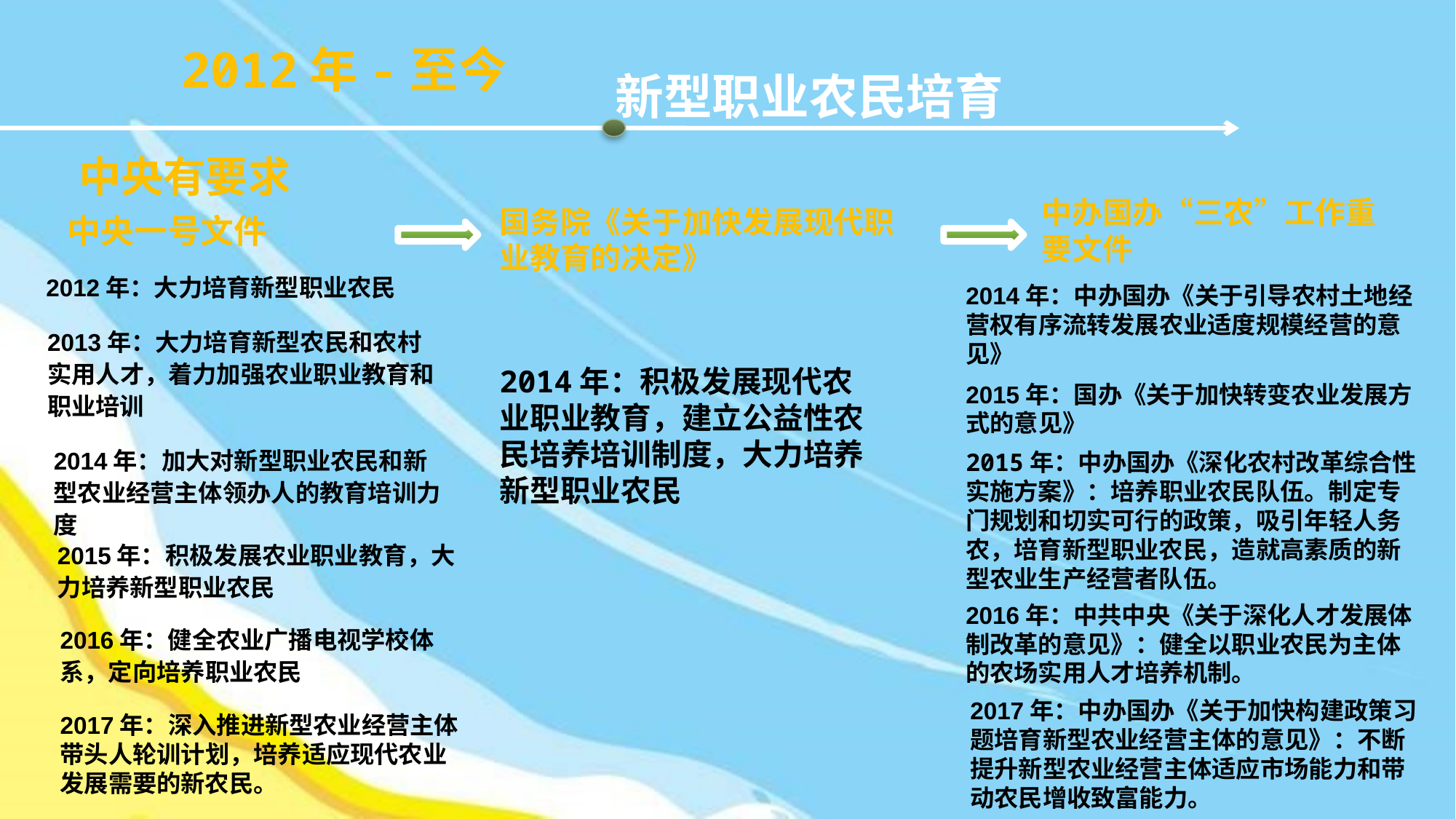

2012年-至今
新型职业农民培育

中央有要求
中办国办“三农”工作重要文件
国务院《关于加快发展现代职业教育的决定》
中央一号文件

2012年：大力培育新型职业农民
2014年：中办国办《关于引导农村土地经营权有序流转发展农业适度规模经营的意见》
2013年：大力培育新型农民和农村实用人才，着力加强农业职业教育和职业培训
2014年：积极发展现代农业职业教育，建立公益性农民培养培训制度，大力培养新型职业农民
2015年：国办《关于加快转变农业发展方式的意见》
2014年：加大对新型职业农民和新型农业经营主体领办人的教育培训力度
2015年：中办国办《深化农村改革综合性实施方案》：培养职业农民队伍。制定专门规划和切实可行的政策，吸引年轻人务农，培育新型职业农民，造就高素质的新型农业生产经营者队伍。
2015年：积极发展农业职业教育，大力培养新型职业农民
2016年：中共中央《关于深化人才发展体制改革的意见》：健全以职业农民为主体的农场实用人才培养机制。
2016年：健全农业广播电视学校体系，定向培养职业农民
2017年：中办国办《关于加快构建政策习题培育新型农业经营主体的意见》：不断提升新型农业经营主体适应市场能力和带动农民增收致富能力。
2017年：深入推进新型农业经营主体带头人轮训计划，培养适应现代农业发展需要的新农民。